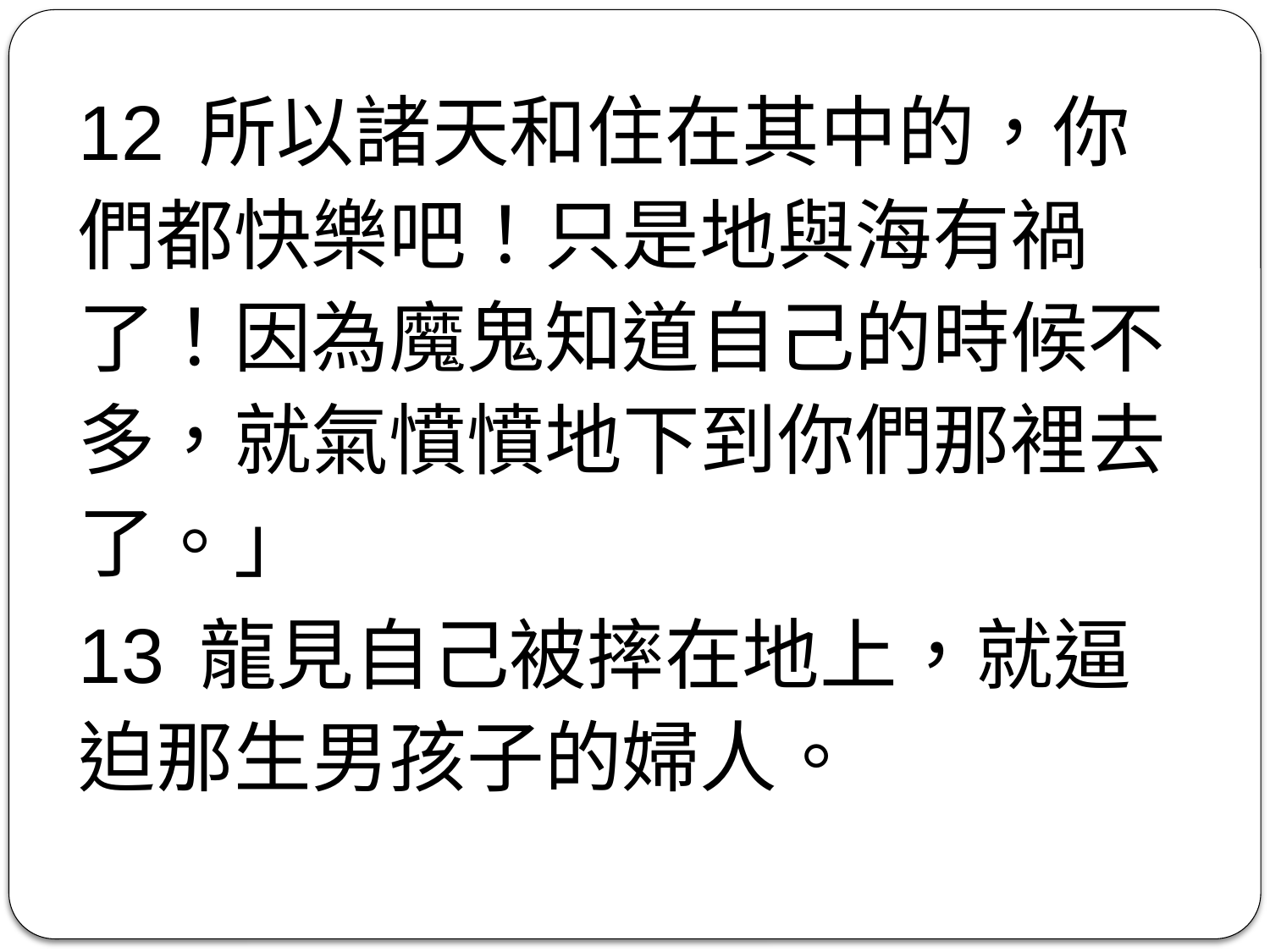

12 所以諸天和住在其中的，你們都快樂吧！只是地與海有禍了！因為魔鬼知道自己的時候不多，就氣憤憤地下到你們那裡去了。」
13 龍見自己被摔在地上，就逼迫那生男孩子的婦人。